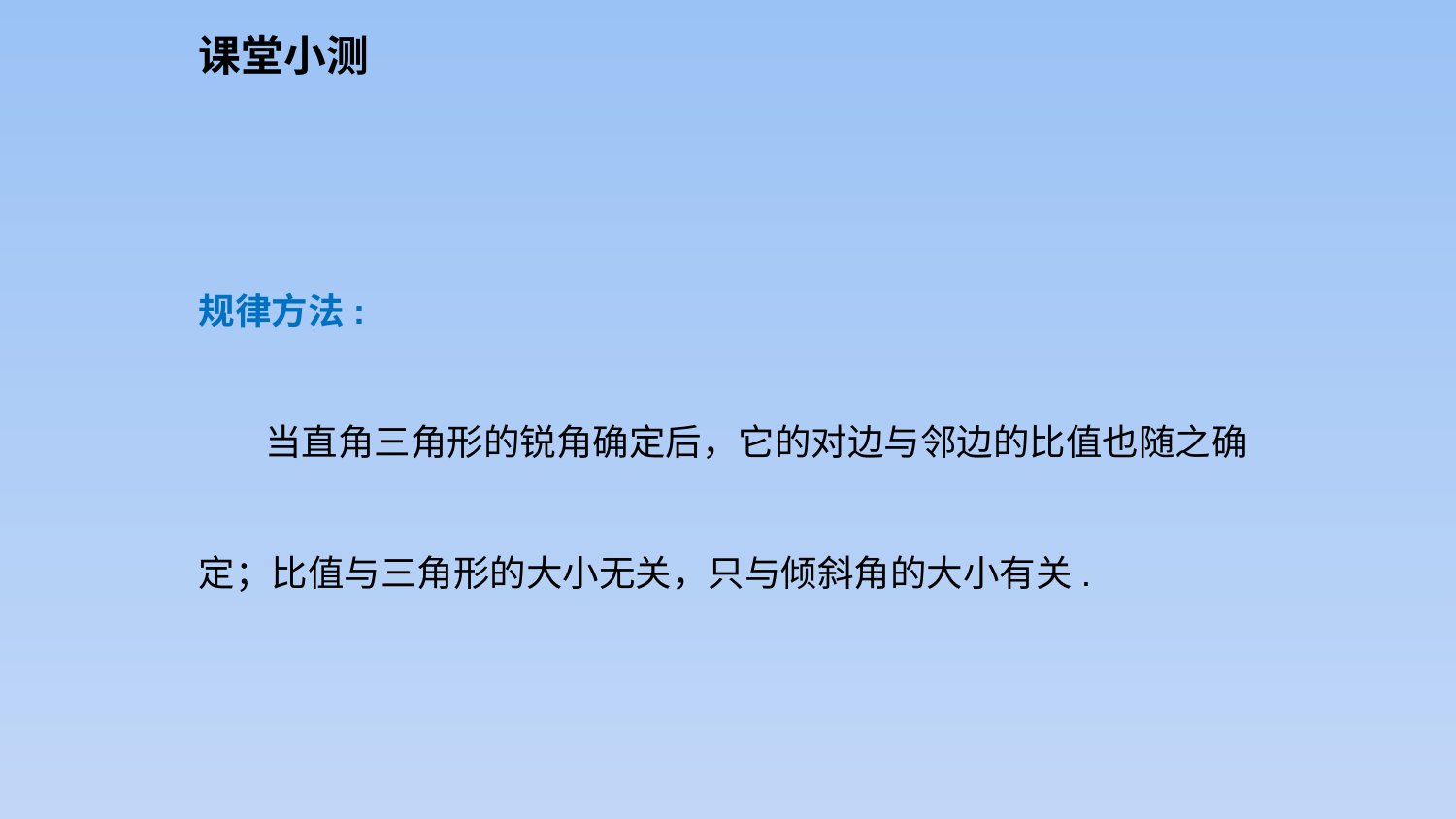

课堂小测
规律方法:
       当直角三角形的锐角确定后，它的对边与邻边的比值也随之确定；比值与三角形的大小无关，只与倾斜角的大小有关.